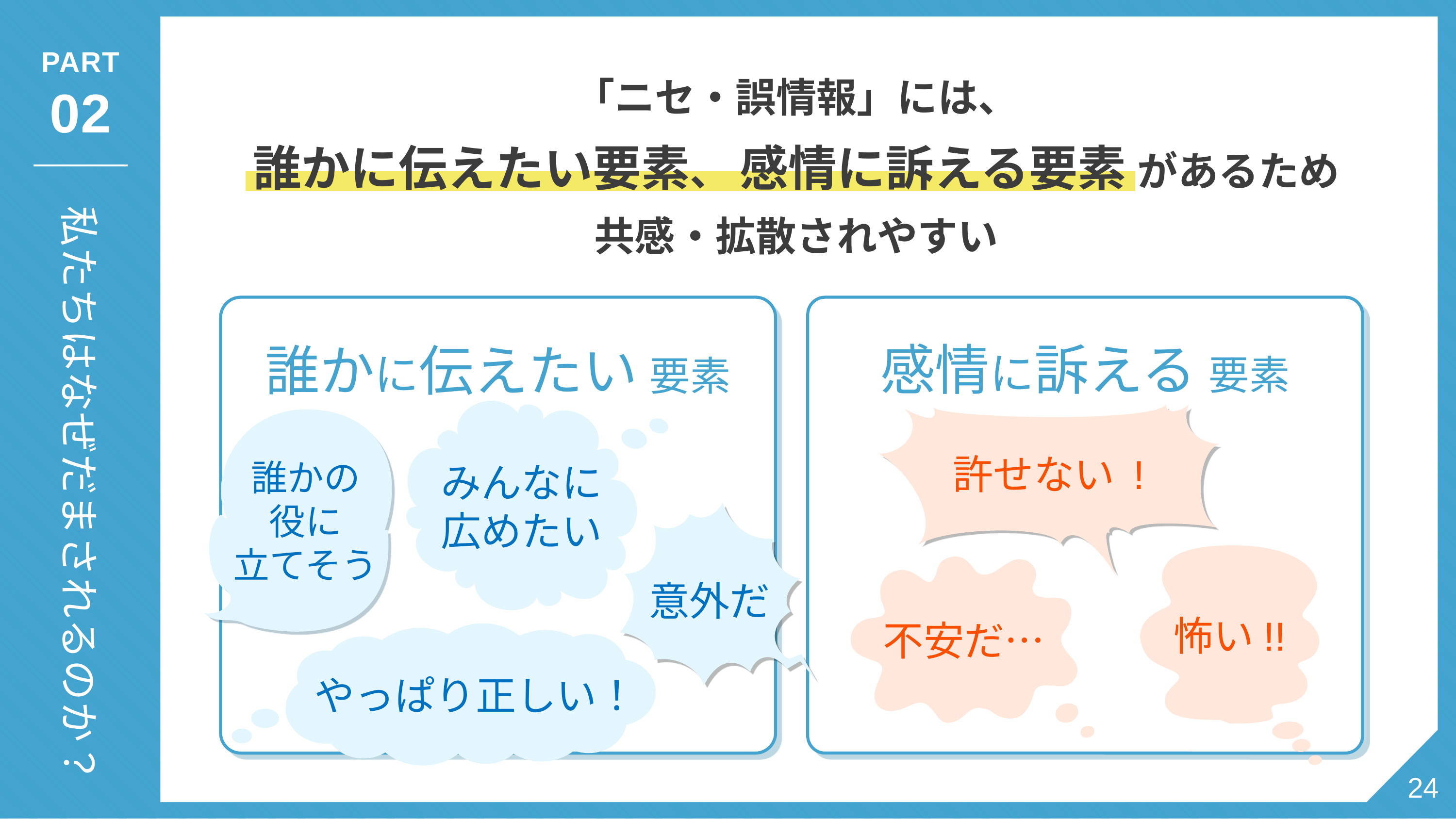

PART
02
私たちはなぜだまされるのか？
「ニセ・誤情報」には、
誰かに伝えたい要素、 感情に訴える要素 があるため
共感・拡散されやすい
誰かに伝えたい 要素
感情に訴える 要素
みんなに
広めたい

許せない !

誰かの
役に
立てそう
意外だ
怖い!!

不安だ…

やっぱり正しい！

24